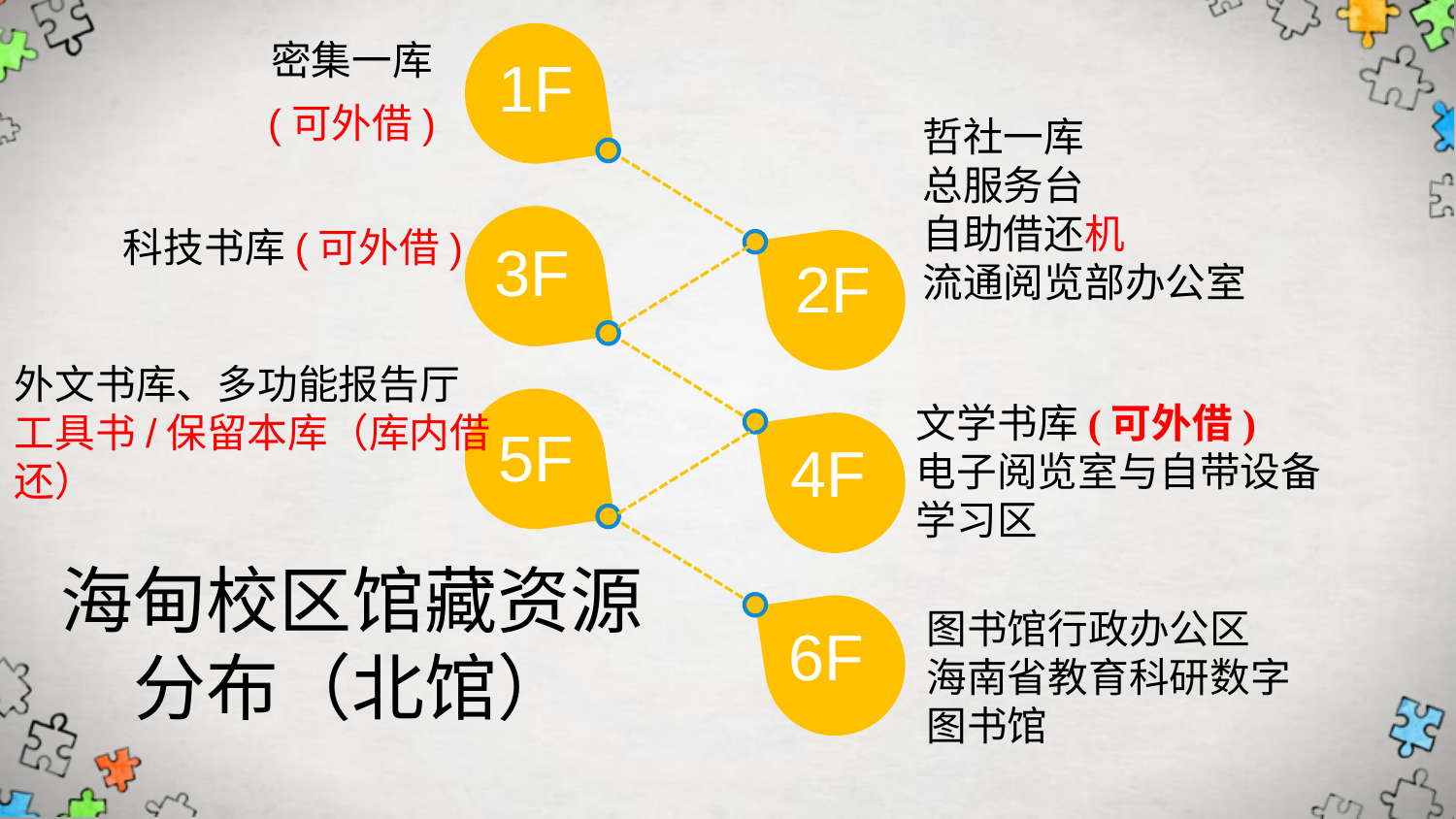

密集一库
(可外借)

1F
哲社一库
总服务台
自助借还机
流通阅览部办公室
科技书库(可外借)

3F
2F
5F
4F
6F
文学书库(可外借)
电子阅览室与自带设备
学习区

外文书库、多功能报告厅
工具书/保留本库（库内借还）

海甸校区馆藏资源
分布（北馆）
图书馆行政办公区
海南省教育科研数字
图书馆